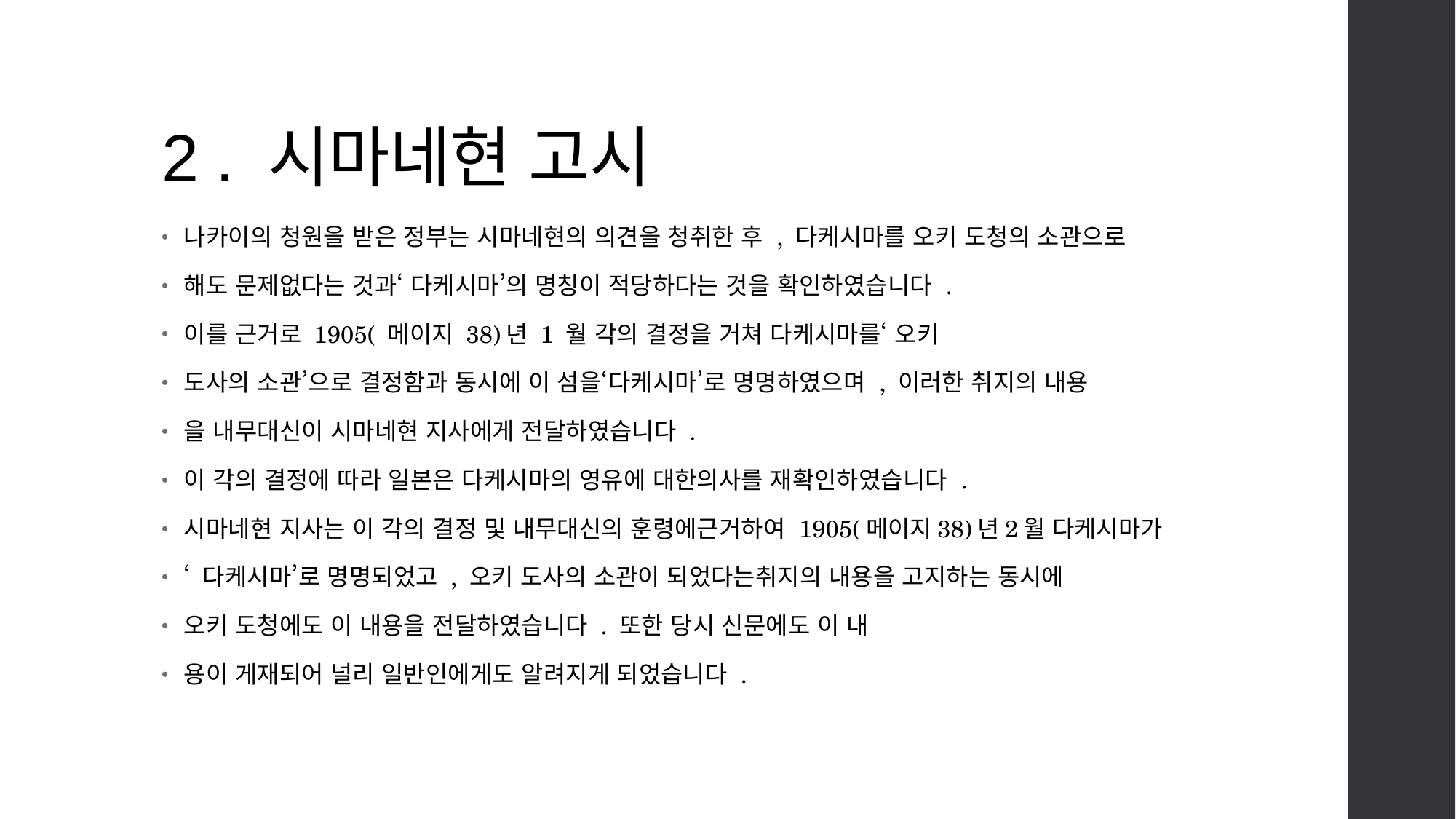

# 2 . 시마네현 고시
나카이의 청원을 받은 정부는 시마네현의 의견을 청취한 후 , 다케시마를 오키 도청의 소관으로
해도 문제없다는 것과‘ 다케시마’의 명칭이 적당하다는 것을 확인하였습니다 .
이를 근거로 1905( 메이지 38)년 1 월 각의 결정을 거쳐 다케시마를‘ 오키
도사의 소관’으로 결정함과 동시에 이 섬을‘다케시마’로 명명하였으며 , 이러한 취지의 내용
을 내무대신이 시마네현 지사에게 전달하였습니다 .
이 각의 결정에 따라 일본은 다케시마의 영유에 대한의사를 재확인하였습니다 .
시마네현 지사는 이 각의 결정 및 내무대신의 훈령에근거하여 1905(메이지38)년2월 다케시마가
‘ 다케시마’로 명명되었고 , 오키 도사의 소관이 되었다는취지의 내용을 고지하는 동시에
오키 도청에도 이 내용을 전달하였습니다 . 또한 당시 신문에도 이 내
용이 게재되어 널리 일반인에게도 알려지게 되었습니다 .